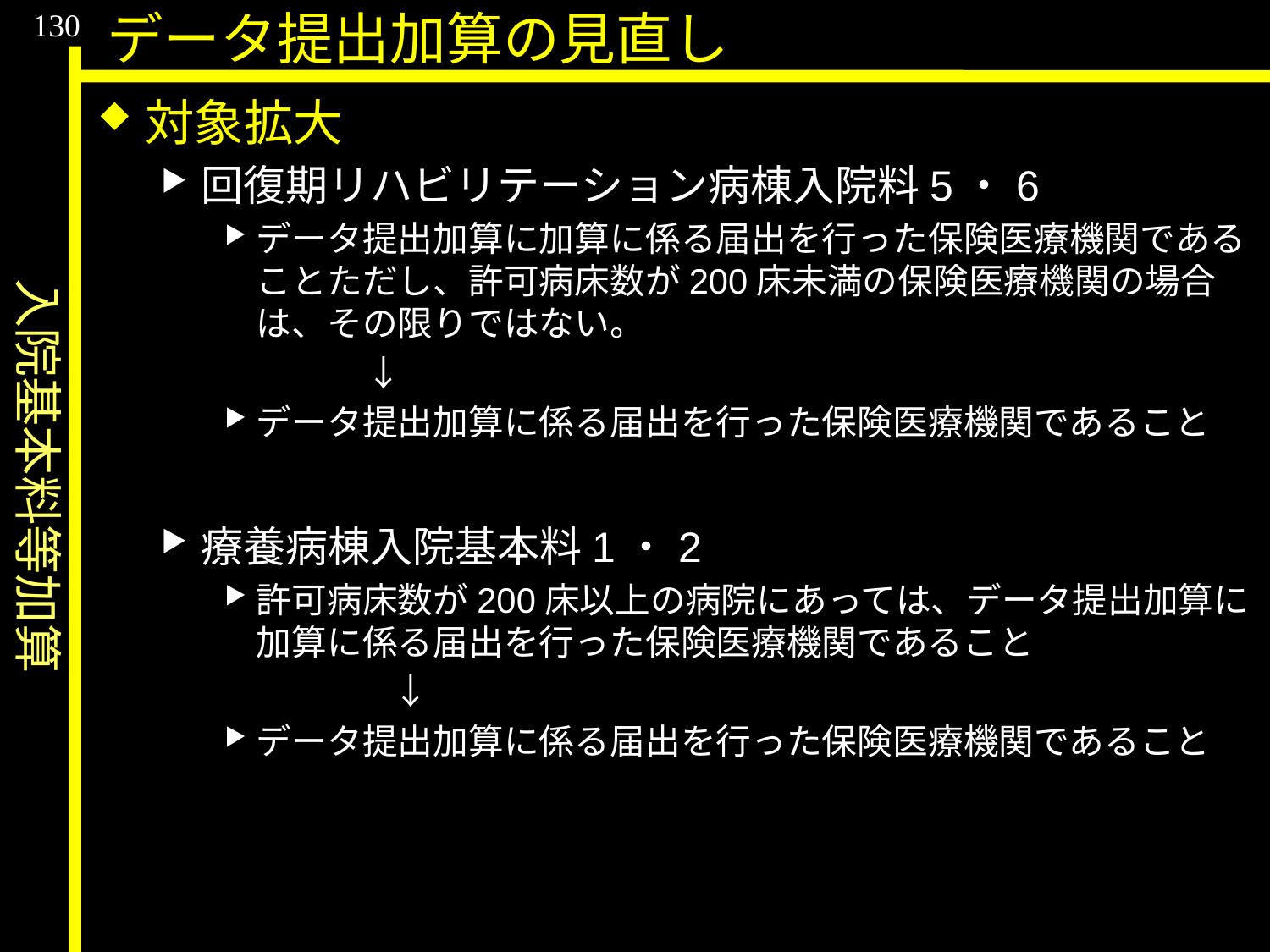

入院基本料等加算
130
データ提出加算の見直し

対象拡大
回復期リハビリテーション病棟入院料5・6
データ提出加算に加算に係る届出を行った保険医療機関であることただし、許可病床数が200床未満の保険医療機関の場合は、その限りではない。
　　　　↓
データ提出加算に係る届出を行った保険医療機関であること

療養病棟入院基本料1・2
許可病床数が200床以上の病院にあっては、データ提出加算に加算に係る届出を行った保険医療機関であること
　　　　　↓
データ提出加算に係る届出を行った保険医療機関であること